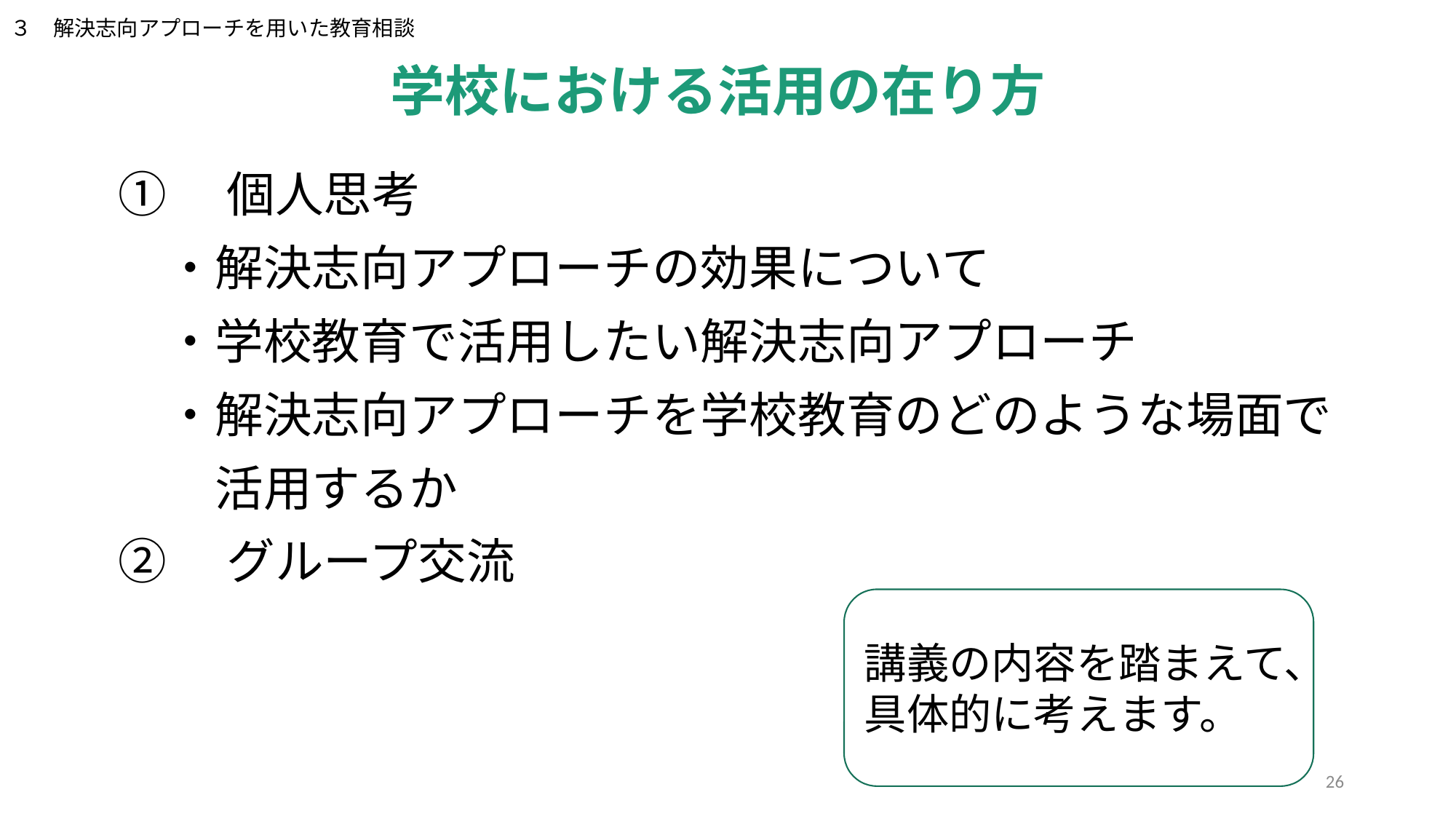

３　解決志向アプローチを用いた教育相談
学校における活用の在り方
①　個人思考
　・解決志向アプローチの効果について
　・学校教育で活用したい解決志向アプローチ
　・解決志向アプローチを学校教育のどのような場面で
　　活用するか
②　グループ交流
講義の内容を踏まえて、具体的に考えます。
26